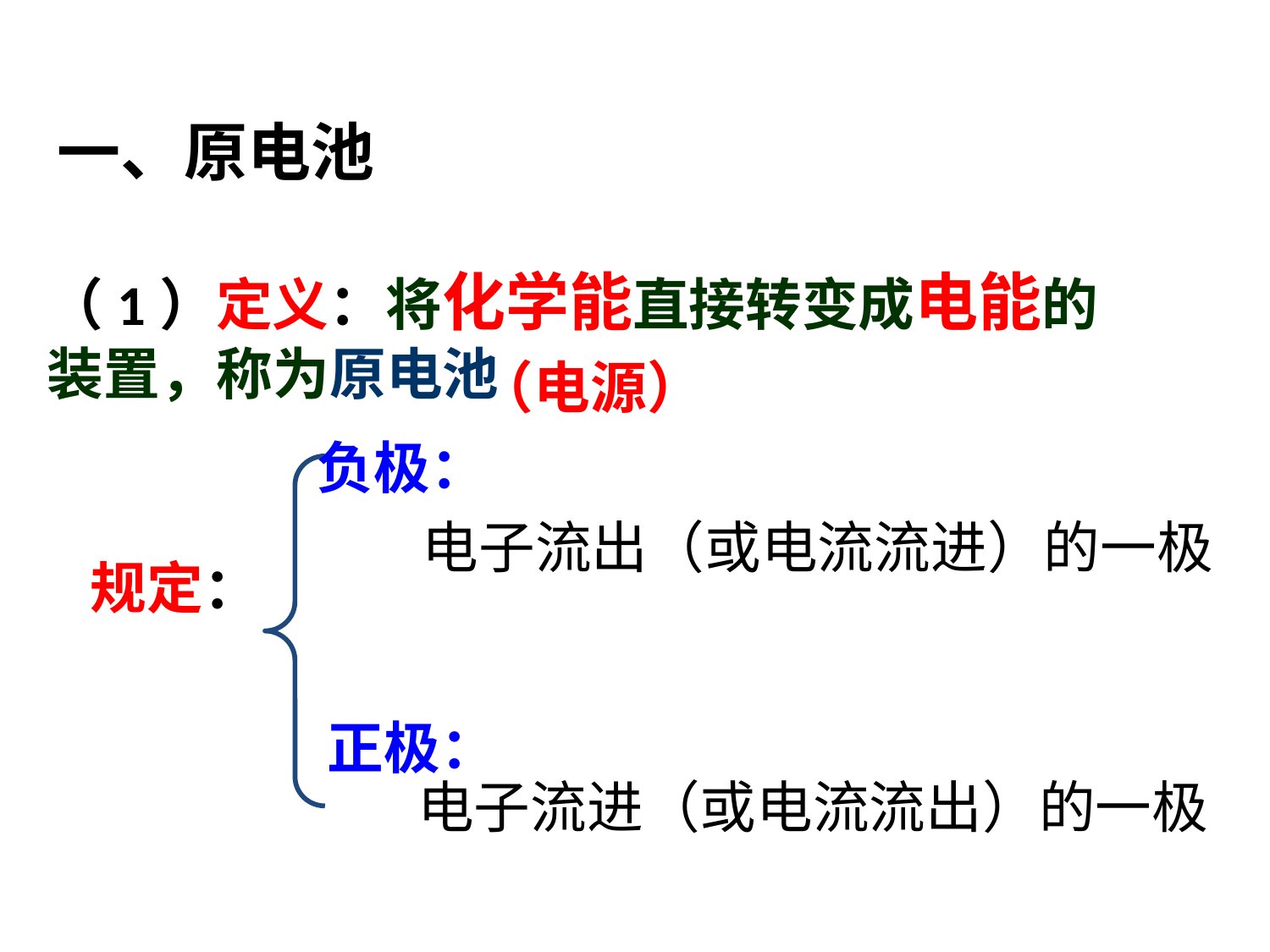

一、原电池
（1）定义：将化学能直接转变成电能的装置，称为原电池
（电源）
负极：

电子流出（或电流流进）的一极
     规定：
正极：
电子流进（或电流流出）的一极